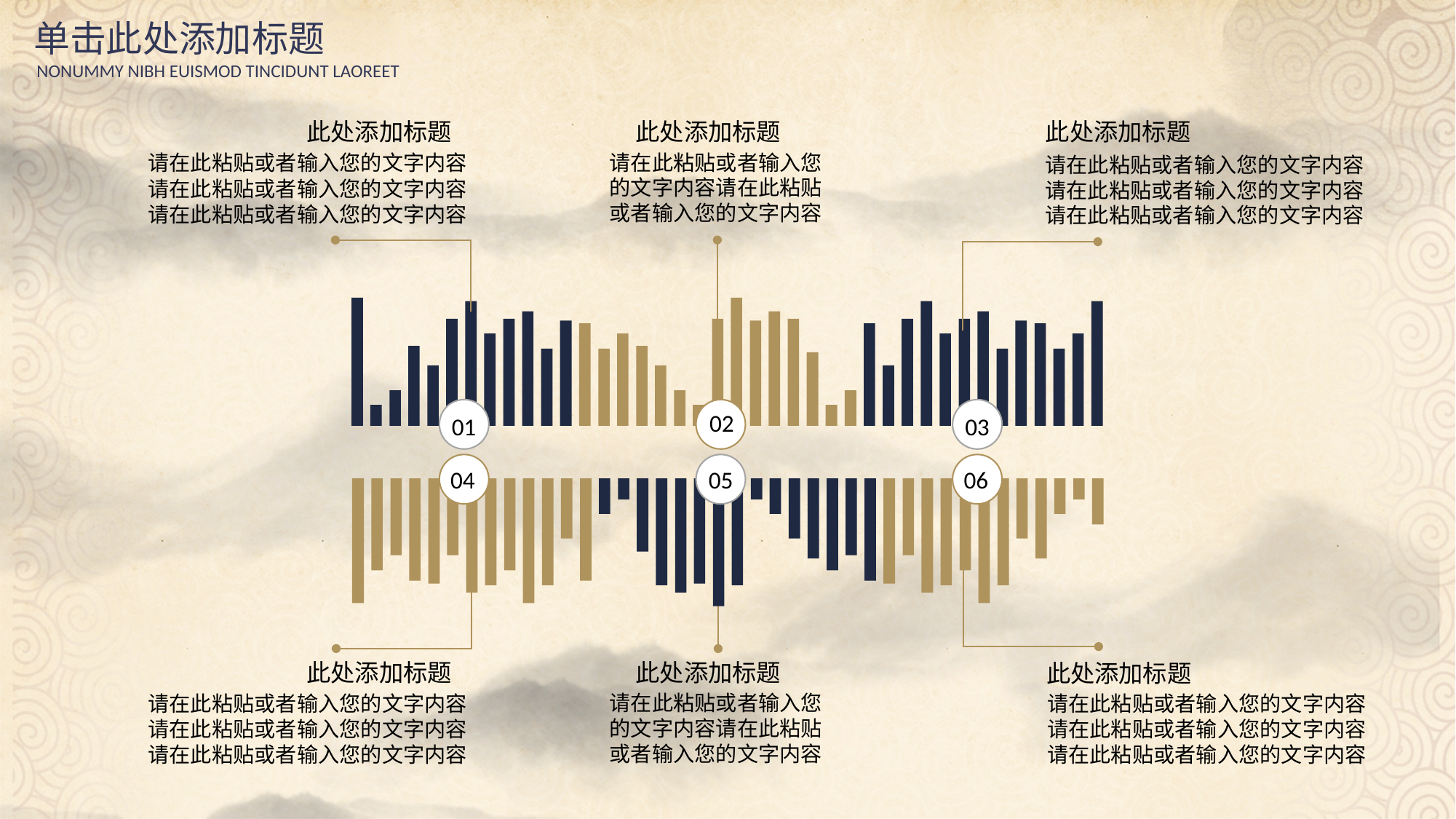

单击此处添加标题
NONUMMY NIBH EUISMOD TINCIDUNT LAOREET
此处添加标题
此处添加标题
此处添加标题
请在此粘贴或者输入您的文字内容请在此粘贴或者输入您的文字内容
请在此粘贴或者输入您的文字内容请在此粘贴或者输入您的文字内容请在此粘贴或者输入您的文字内容
请在此粘贴或者输入您的文字内容请在此粘贴或者输入您的文字内容请在此粘贴或者输入您的文字内容

02
01
03

04
05
06

此处添加标题
此处添加标题
此处添加标题
请在此粘贴或者输入您的文字内容请在此粘贴或者输入您的文字内容
请在此粘贴或者输入您的文字内容请在此粘贴或者输入您的文字内容请在此粘贴或者输入您的文字内容
请在此粘贴或者输入您的文字内容请在此粘贴或者输入您的文字内容请在此粘贴或者输入您的文字内容